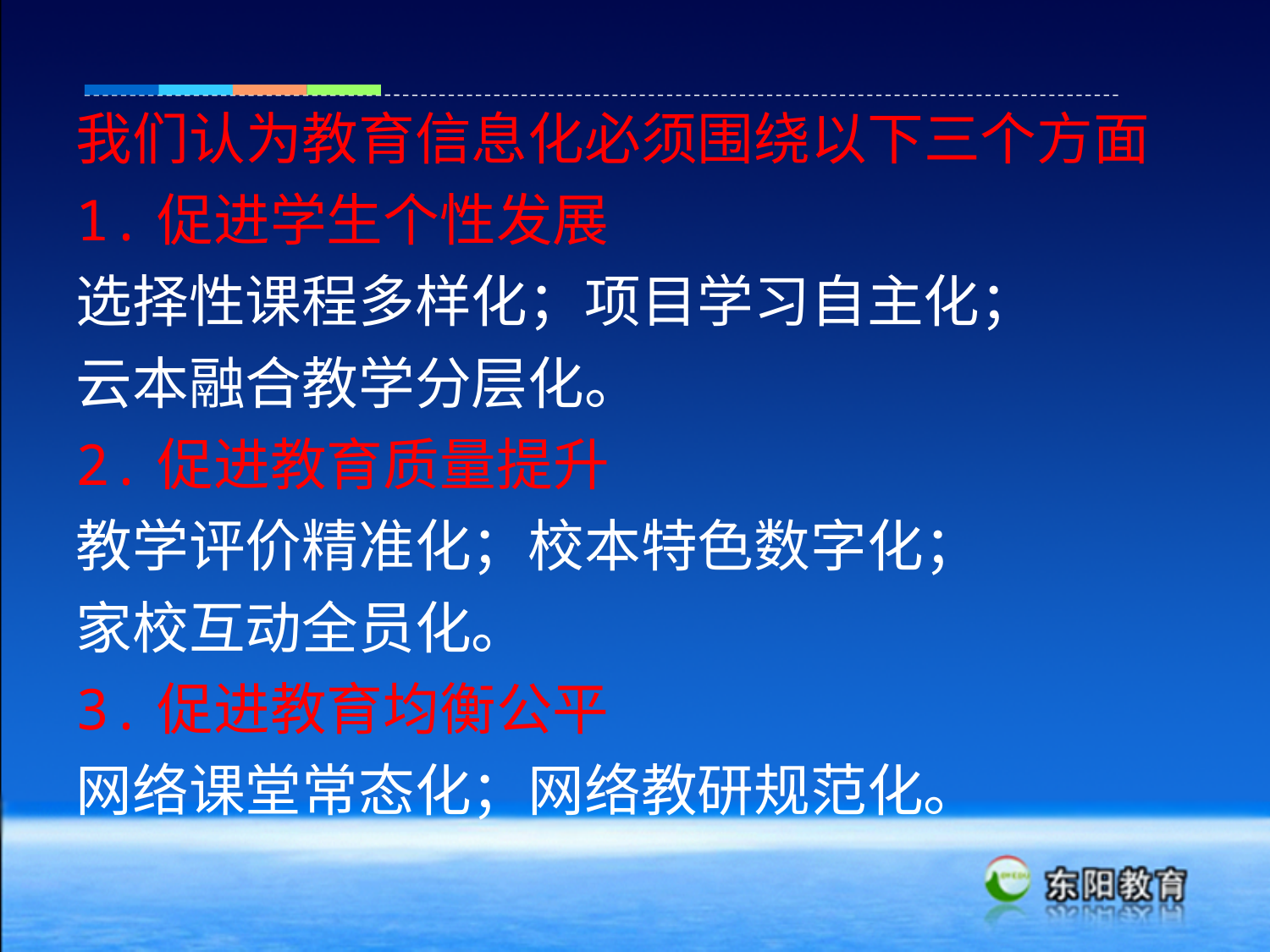

我们认为教育信息化必须围绕以下三个方面
1.促进学生个性发展
选择性课程多样化；项目学习自主化；
云本融合教学分层化。
2.促进教育质量提升
教学评价精准化；校本特色数字化；
家校互动全员化。
3.促进教育均衡公平
网络课堂常态化；网络教研规范化。